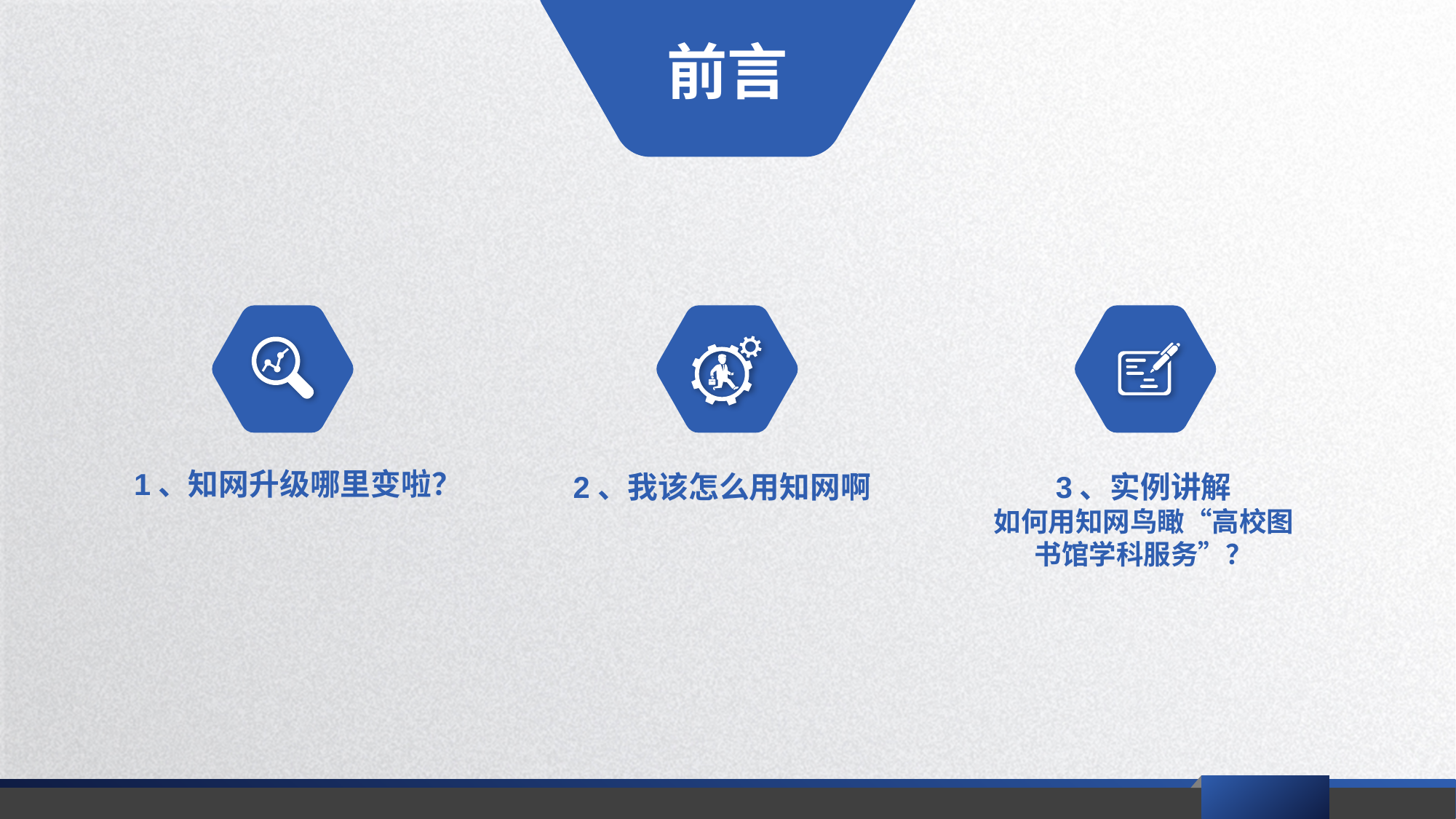

前言

1、知网升级哪里变啦？
2、我该怎么用知网啊
3、实例讲解
如何用知网鸟瞰“高校图书馆学科服务”？

延时符